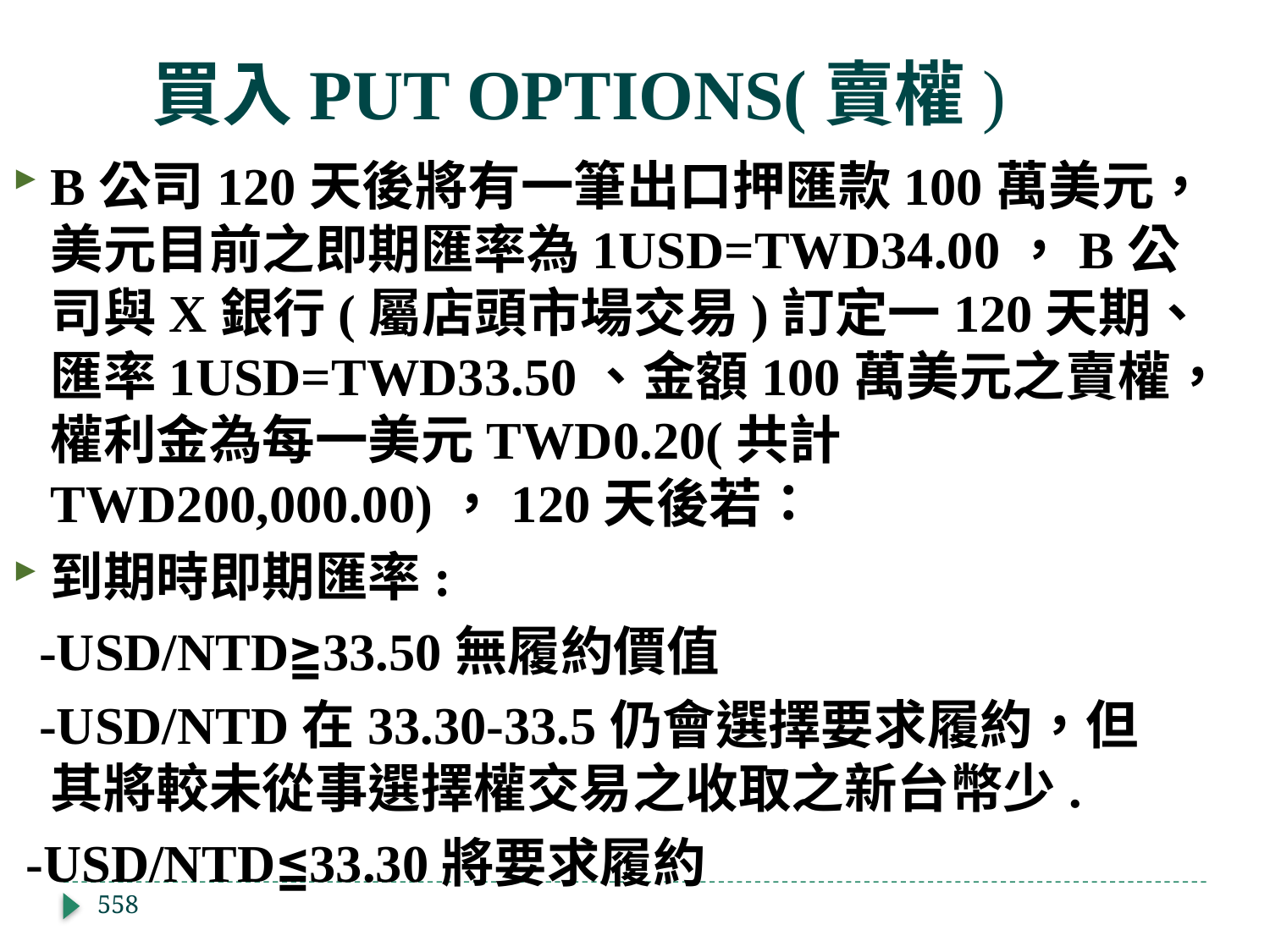

買入PUT OPTIONS(賣權)
B公司120天後將有一筆出口押匯款100萬美元，美元目前之即期匯率為1USD=TWD34.00，B公司與X銀行(屬店頭市場交易)訂定一120天期、匯率1USD=TWD33.50、金額100萬美元之賣權，權利金為每一美元TWD0.20(共計TWD200,000.00)，120天後若：
到期時即期匯率:
  -USD/NTD≧33.50無履約價值
  -USD/NTD在33.30-33.5仍會選擇要求履約，但其將較未從事選擇權交易之收取之新台幣少.
 -USD/NTD≦33.30將要求履約
558